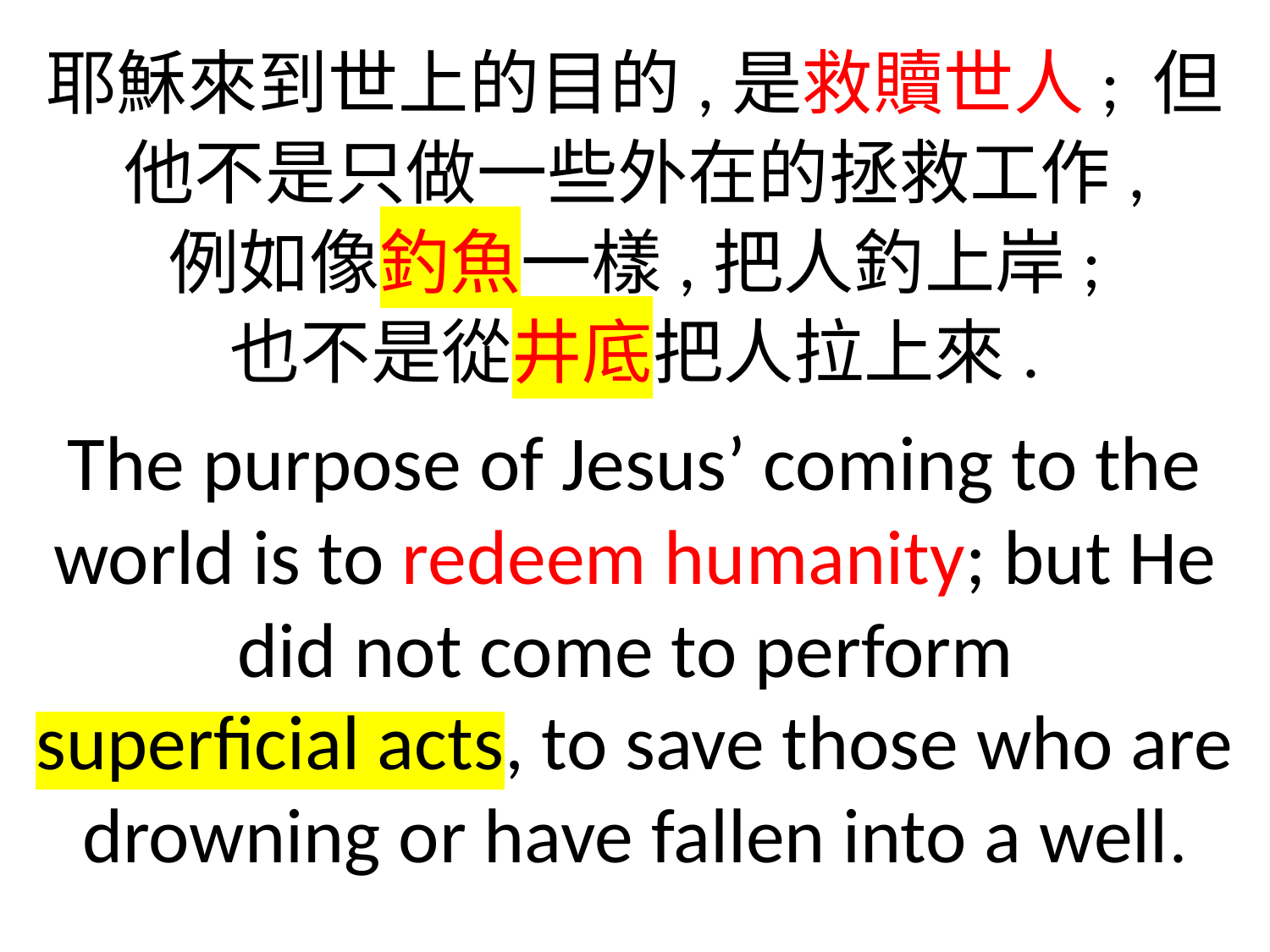

耶穌來到世上的目的,是救贖世人; 但他不是只做一些外在的拯救工作,
例如像釣魚一樣,把人釣上岸;
也不是從井底把人拉上來.
The purpose of Jesus’ coming to the world is to redeem humanity; but He did not come to perform
superficial acts, to save those who are drowning or have fallen into a well.